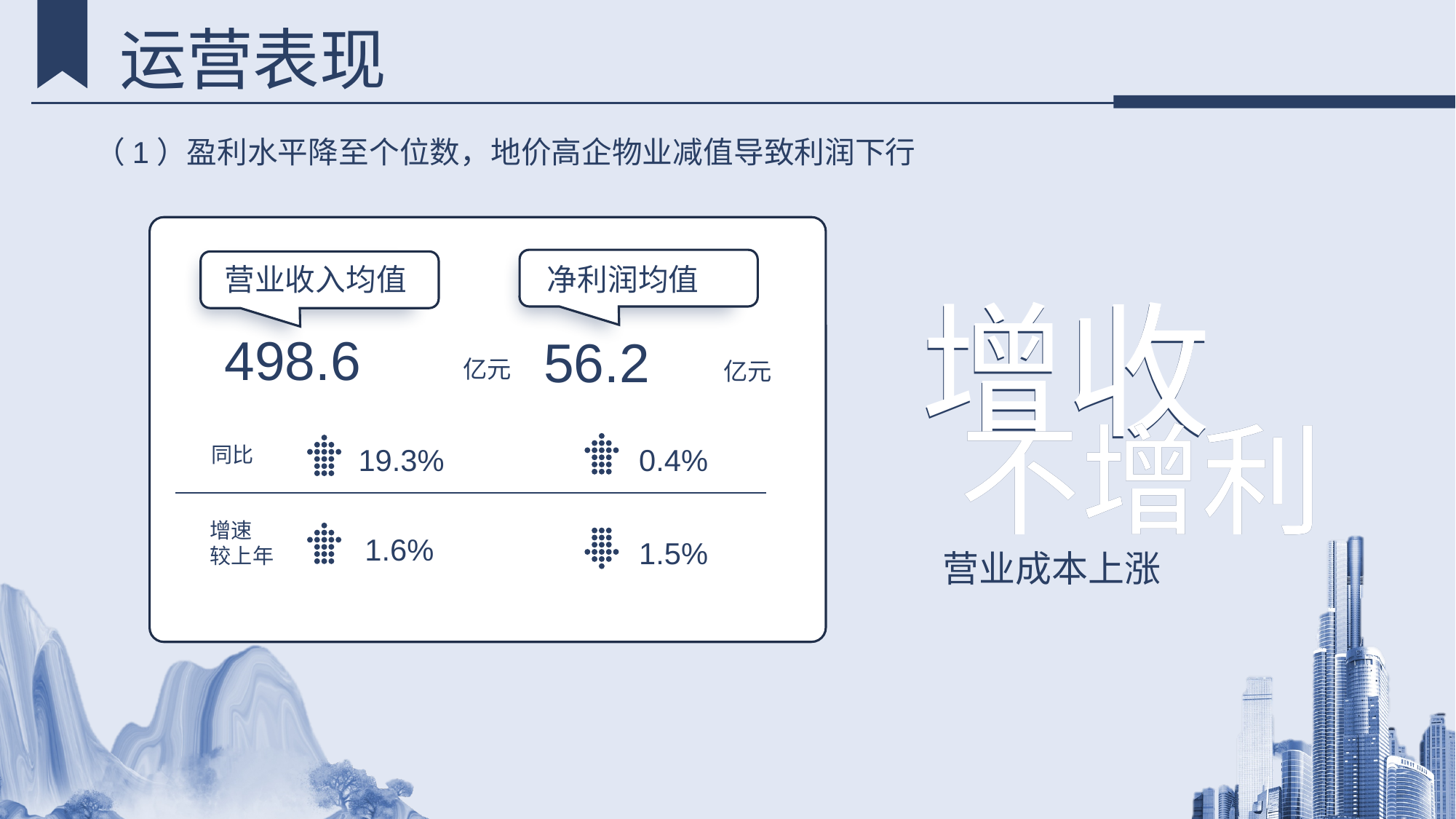

运营表现
　（1）盈利水平降至个位数，地价高企物业减值导致利润下行

净利润均值

营业收入均值
498.6
56.2
亿元
亿元
同比
19.3%
0.4%

增速
较上年
1.6%

1.5%

增收
增收
不增利
不增利
营业成本上涨